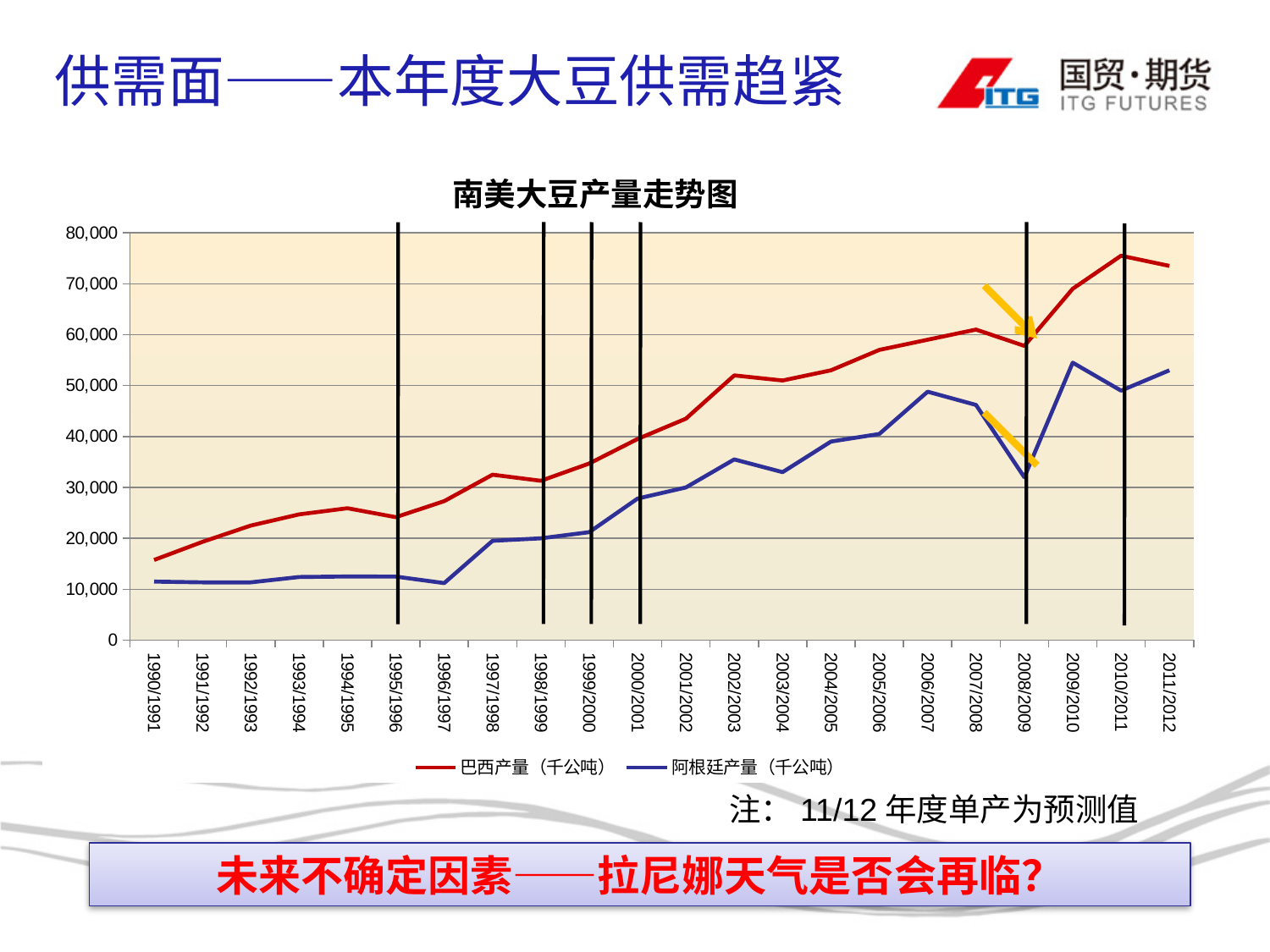

供需面——本年度大豆供需趋紧
南美大豆产量走势图

### Chart

| Category | 巴西产量（千公吨） | 阿根廷产量（千公吨） |
|---|---|---|
| 1990/1991 | 15750.0 | 11500.0 |
| 1991/1992 | 19300.0 | 11350.0 |
| 1992/1993 | 22500.0 | 11350.0 |
| 1993/1994 | 24700.0 | 12400.0 |
| 1994/1995 | 25900.0 | 12500.0 |
| 1995/1996 | 24150.0 | 12480.0 |
| 1996/1997 | 27300.0 | 11200.0 |
| 1997/1998 | 32500.0 | 19500.0 |
| 1998/1999 | 31300.0 | 20000.0 |
| 1999/2000 | 34700.0 | 21200.0 |
| 2000/2001 | 39500.0 | 27800.0 |
| 2001/2002 | 43500.0 | 30000.0 |
| 2002/2003 | 52000.0 | 35500.0 |
| 2003/2004 | 51000.0 | 33000.0 |
| 2004/2005 | 53000.0 | 39000.0 |
| 2005/2006 | 57000.0 | 40500.0 |
| 2006/2007 | 59000.0 | 48800.0 |
| 2007/2008 | 61000.0 | 46200.0 |
| 2008/2009 | 57800.0 | 32000.0 |
| 2009/2010 | 69000.0 | 54500.0 |
| 2010/2011 | 75500.0 | 49000.0 |
| 2011/2012 | 73500.0 | 53000.0 |
                                          注：11/12年度单产为预测值
未来不确定因素——拉尼娜天气是否会再临？